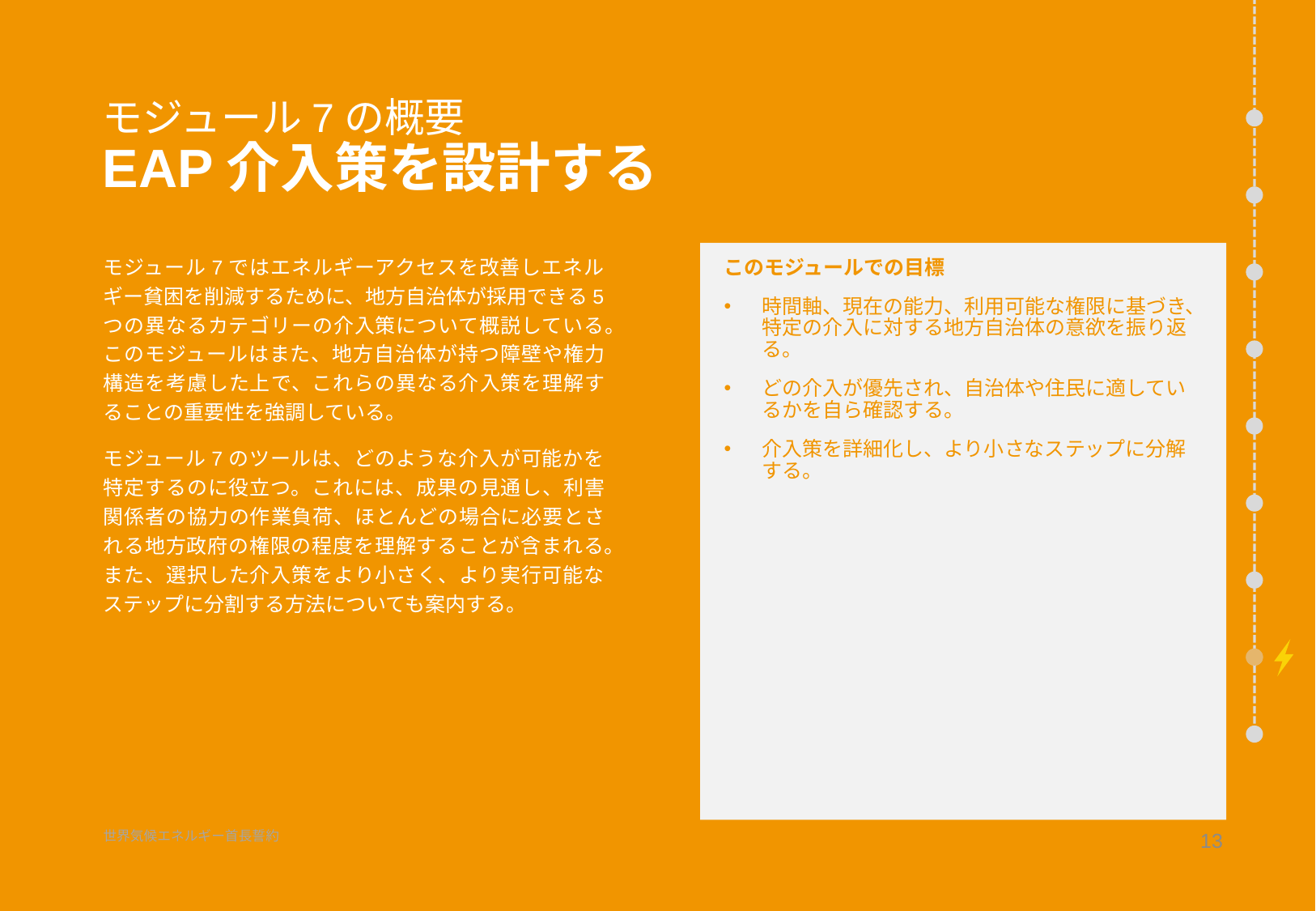

# モジュール7の概要 EAP介入策を設計する
このモジュールでの目標
時間軸、現在の能力、利用可能な権限に基づき、特定の介入に対する地方自治体の意欲を振り返る。
どの介入が優先され、自治体や住民に適しているかを自ら確認する。
介入策を詳細化し、より小さなステップに分解する。

モジュール7ではエネルギーアクセスを改善しエネルギー貧困を削減するために、地方自治体が採用できる5つの異なるカテゴリーの介入策について概説している。このモジュールはまた、地方自治体が持つ障壁や権力構造を考慮した上で、これらの異なる介入策を理解することの重要性を強調している。
モジュール7のツールは、どのような介入が可能かを特定するのに役立つ。これには、成果の見通し、利害関係者の協力の作業負荷、ほとんどの場合に必要とされる地方政府の権限の程度を理解することが含まれる。また、選択した介入策をより小さく、より実行可能なステップに分割する方法についても案内する。

13